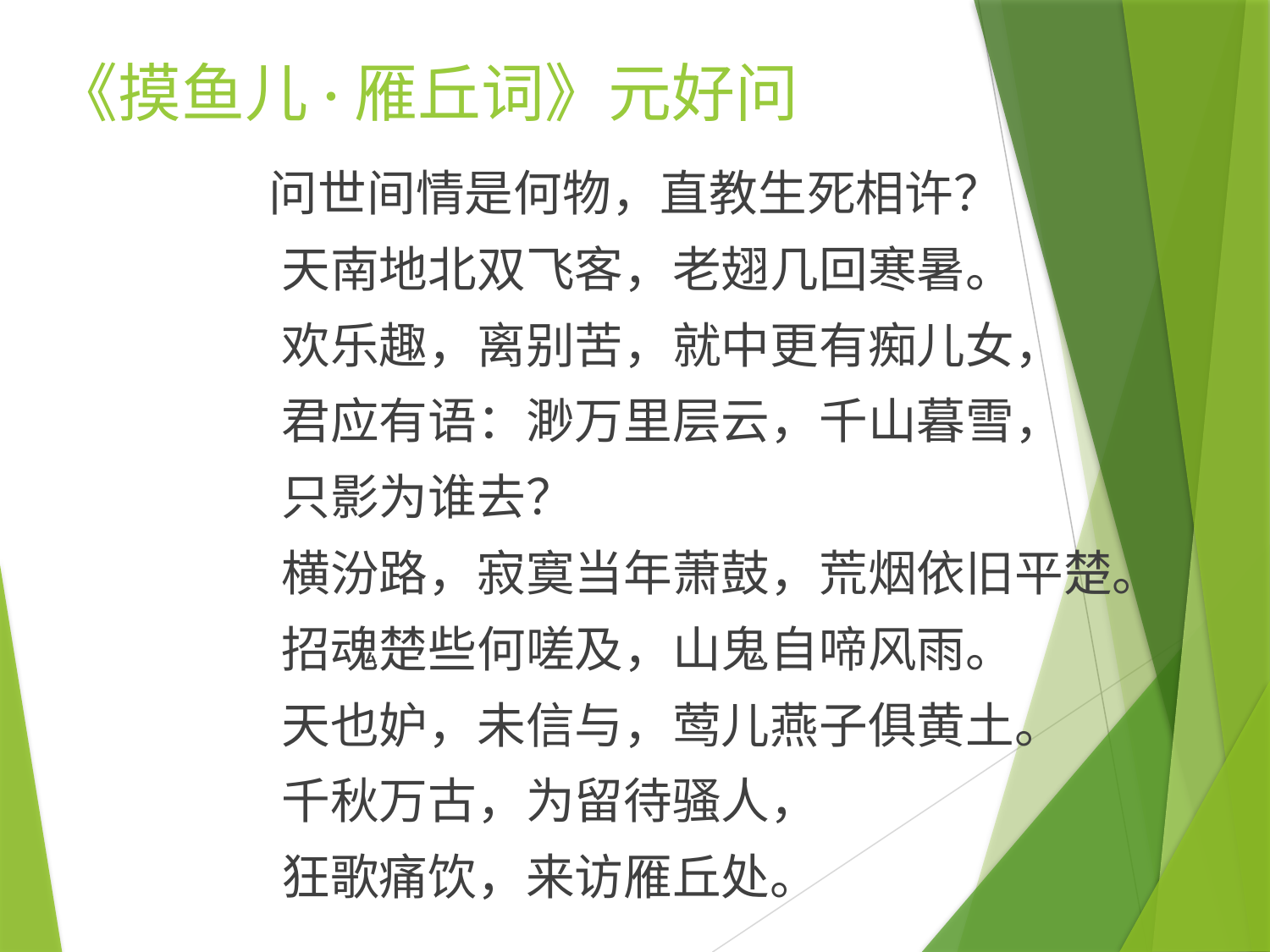

# 《摸鱼儿·雁丘词》元好问
  问世间情是何物，直教生死相许？
  天南地北双飞客，老翅几回寒暑。
  欢乐趣，离别苦，就中更有痴儿女，
  君应有语：渺万里层云，千山暮雪，
  只影为谁去？
  横汾路，寂寞当年萧鼓，荒烟依旧平楚。
  招魂楚些何嗟及，山鬼自啼风雨。
  天也妒，未信与，莺儿燕子俱黄土。
  千秋万古，为留待骚人，
  狂歌痛饮，来访雁丘处。